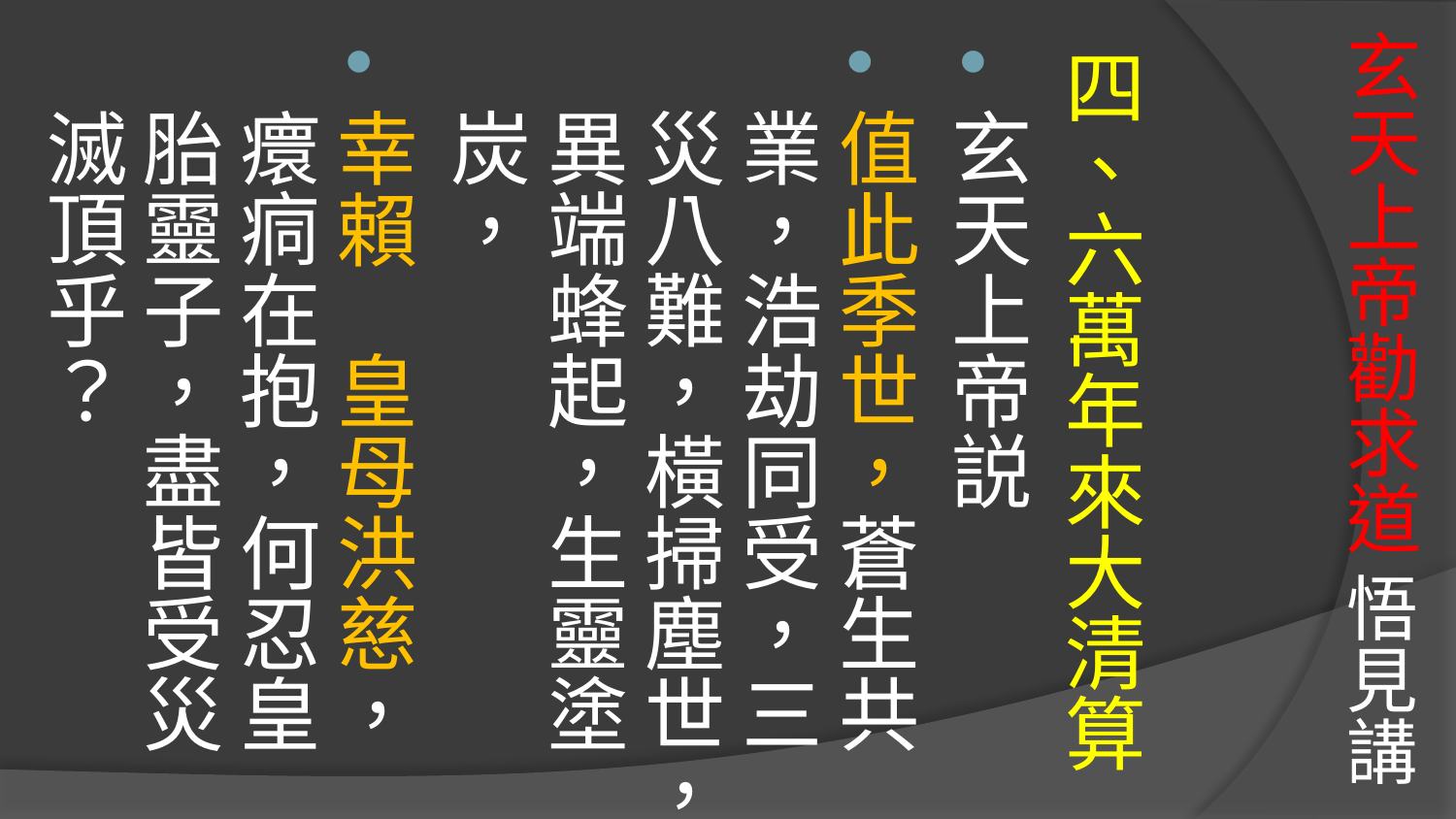

# 玄天上帝勸求道 悟見講
四、六萬年來大清算
玄天上帝説
值此季世，蒼生共業，浩劫同受，三災八難，橫掃塵世，異端蜂起，生靈塗炭，
幸賴　皇母洪慈，癏痌在抱，何忍皇胎靈子，盡皆受災滅頂乎？